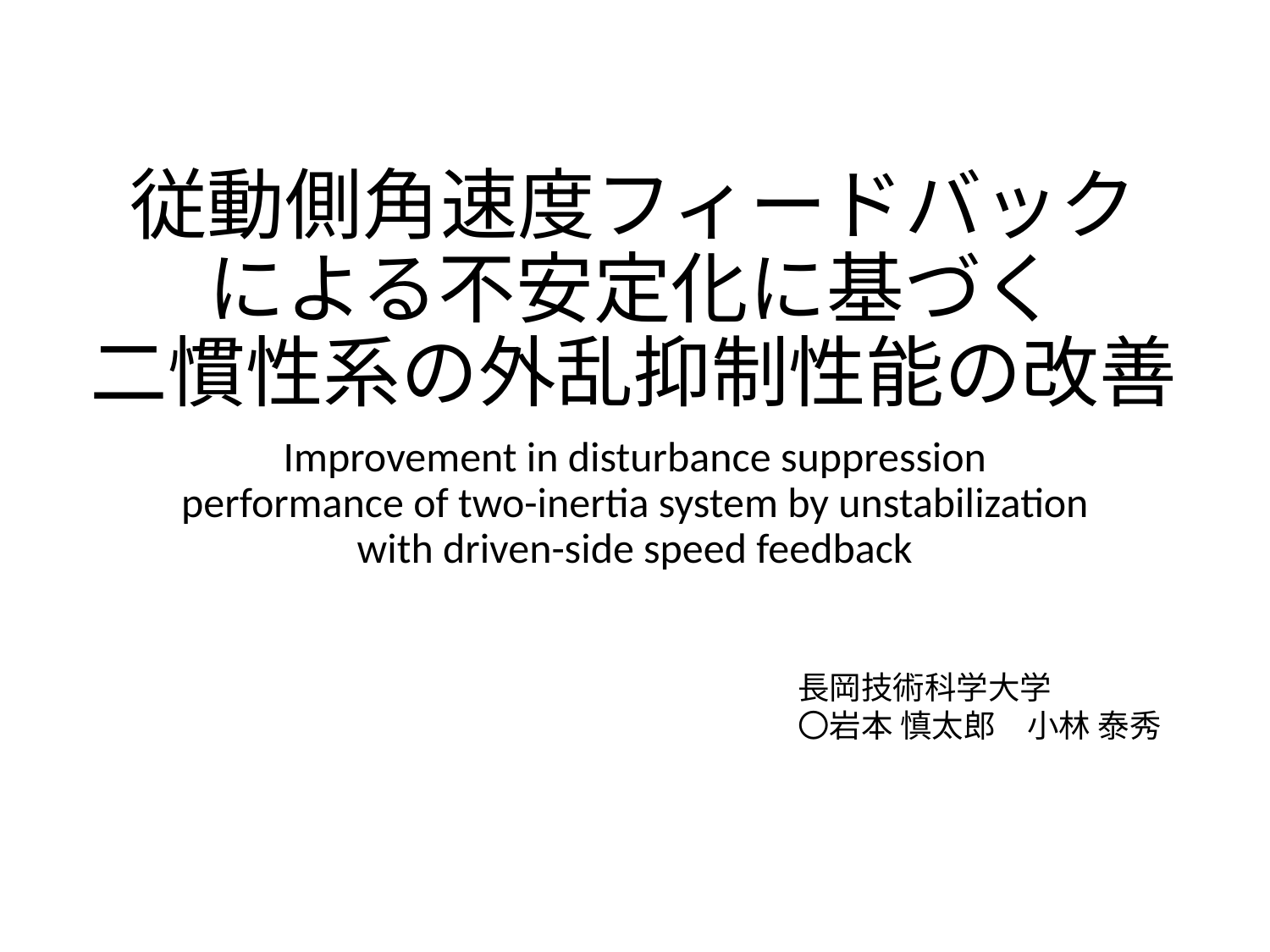

# 従動側角速度フィードバック による不安定化に基づく 二慣性系の外乱抑制性能の改善
Improvement in disturbance suppression performance of two-inertia system by unstabilization with driven-side speed feedback
長岡技術科学大学
〇岩本 慎太郎　小林 泰秀